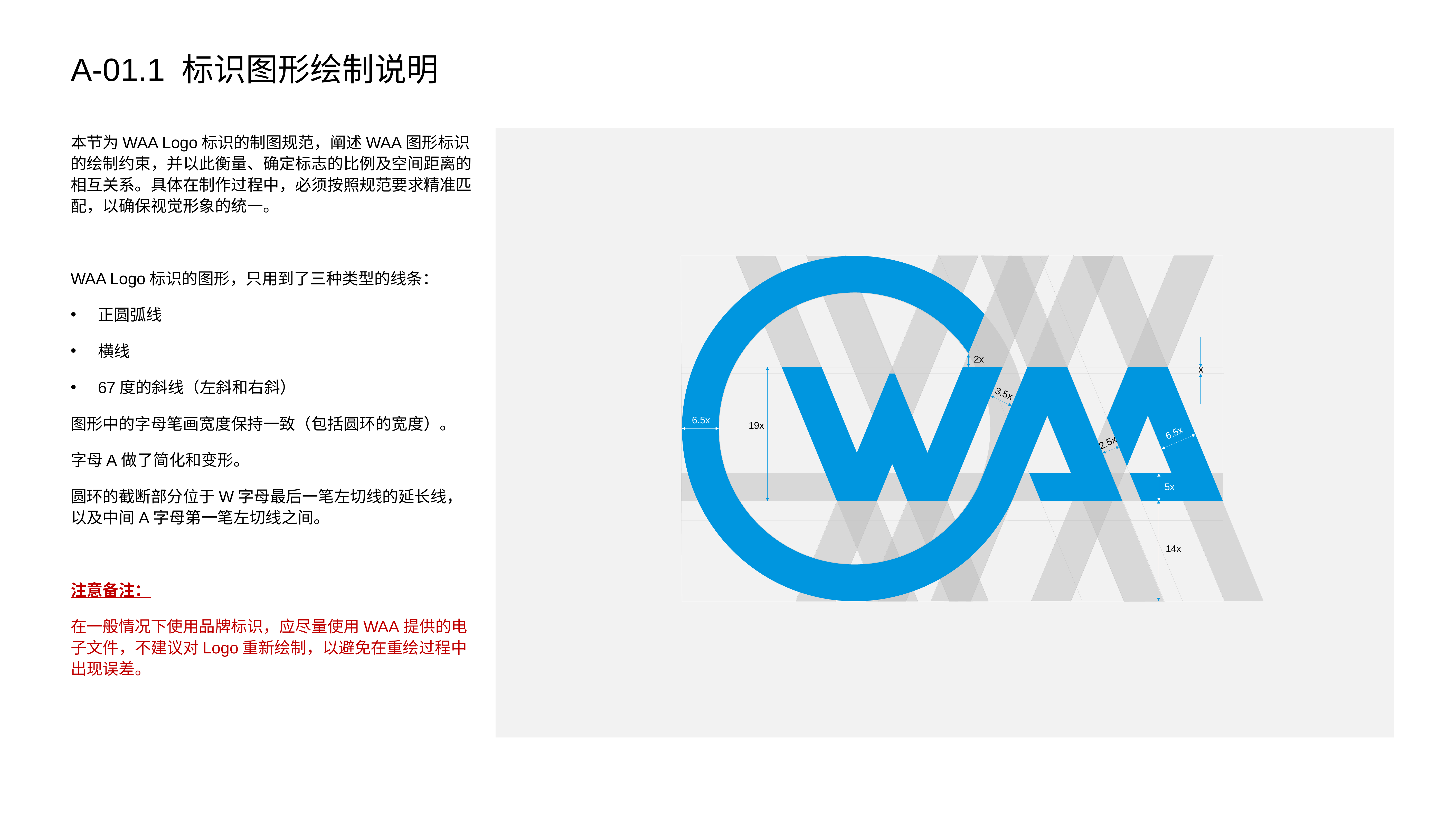

# A-01.1 标识图形绘制说明
本节为WAA Logo标识的制图规范，阐述WAA图形标识的绘制约束，并以此衡量、确定标志的比例及空间距离的相互关系。具体在制作过程中，必须按照规范要求精准匹配，以确保视觉形象的统一。

WAA Logo标识的图形，只用到了三种类型的线条：
正圆弧线
横线
67度的斜线（左斜和右斜）
图形中的字母笔画宽度保持一致（包括圆环的宽度）。
字母A做了简化和变形。
圆环的截断部分位于W字母最后一笔左切线的延长线，以及中间A字母第一笔左切线之间。

注意备注：
在一般情况下使用品牌标识，应尽量使用WAA提供的电子文件，不建议对Logo重新绘制，以避免在重绘过程中出现误差。

2x
x
3.5x
6.5x
19x
6.5x
2.5x

5x
14x
4